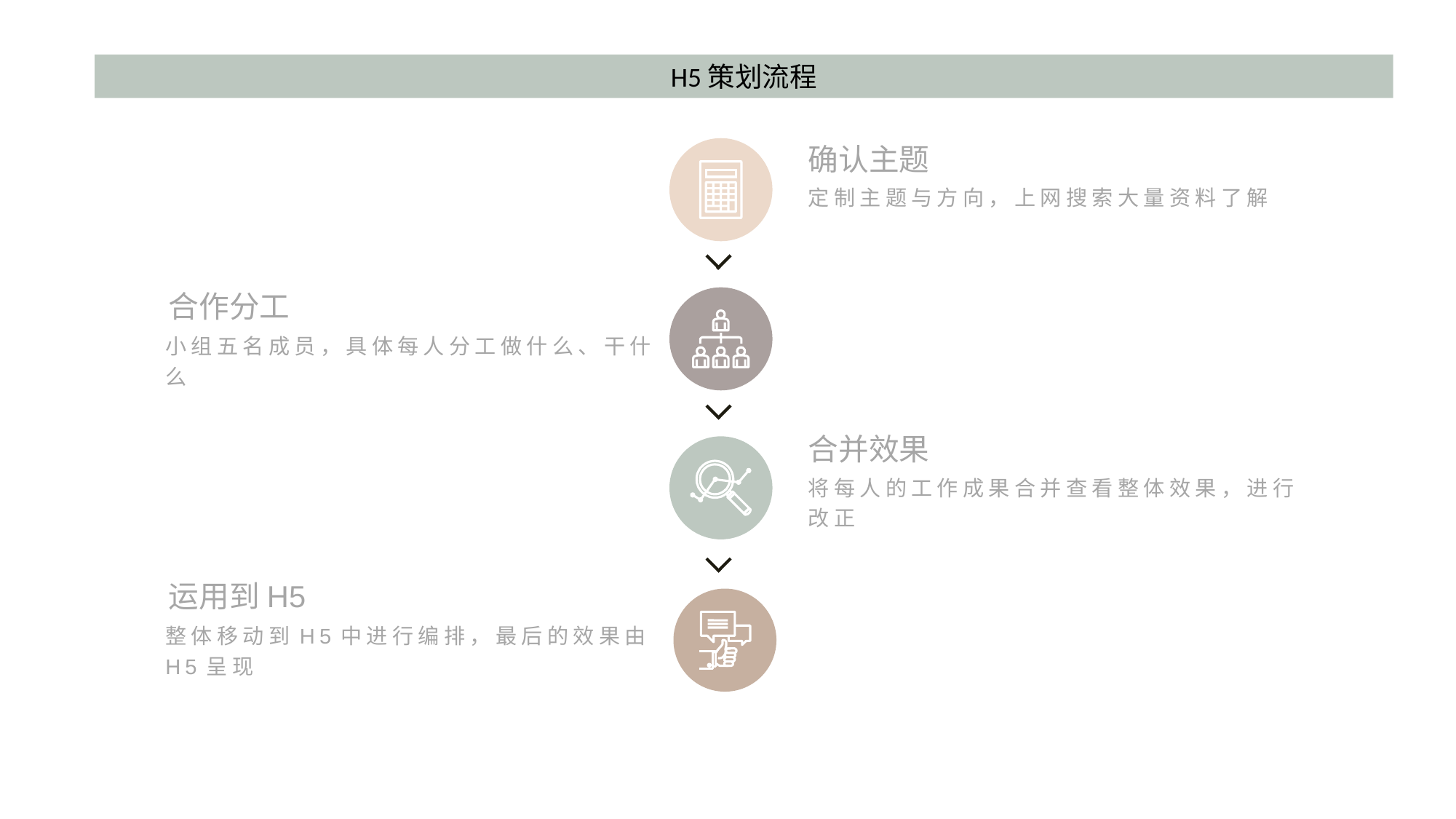

H5策划流程

确认主题
定制主题与方向，上网搜索大量资料了解
合作分工

小组五名成员，具体每人分工做什么、干什么
合并效果

将每人的工作成果合并查看整体效果，进行改正
运用到H5

整体移动到H5中进行编排，最后的效果由H5呈现